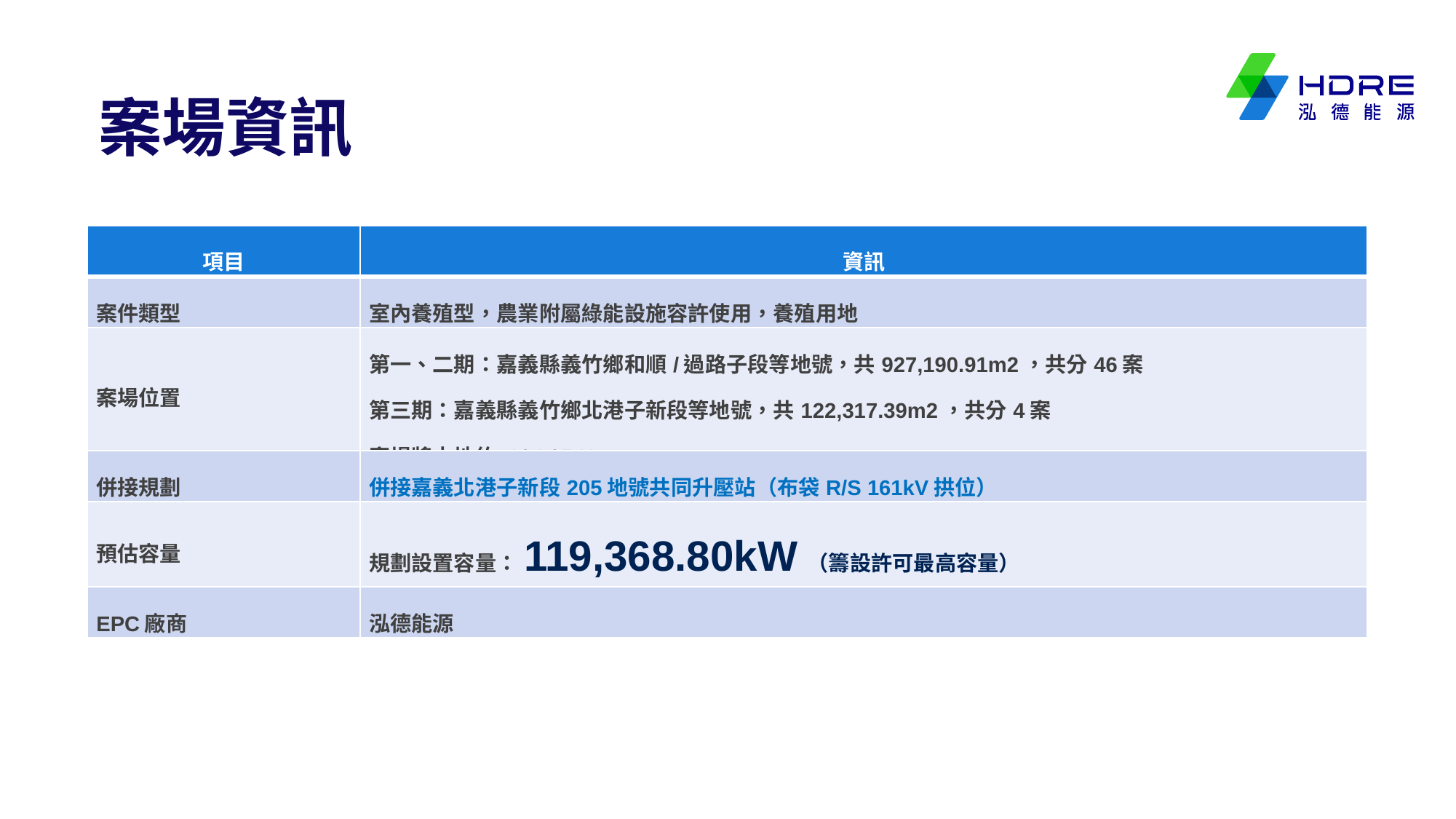

案場資訊
| 項目 | 資訊 |
| --- | --- |
| 案件類型 | 室內養殖型，農業附屬綠能設施容許使用，養殖用地 |
| 案場位置 | 第一、二期：嘉義縣義竹鄉和順/過路子段等地號，共927,190.91m2，共分46案 第三期：嘉義縣義竹鄉北港子新段等地號，共122,317.39m2，共分4案 案場將占地約 104.95 Ha |
| 併接規劃 | 併接嘉義北港子新段205地號共同升壓站（布袋R/S 161kV拱位） |
| 預估容量 | 規劃設置容量：119,368.80kW（籌設許可最高容量） |
| EPC廠商 | 泓德能源 |